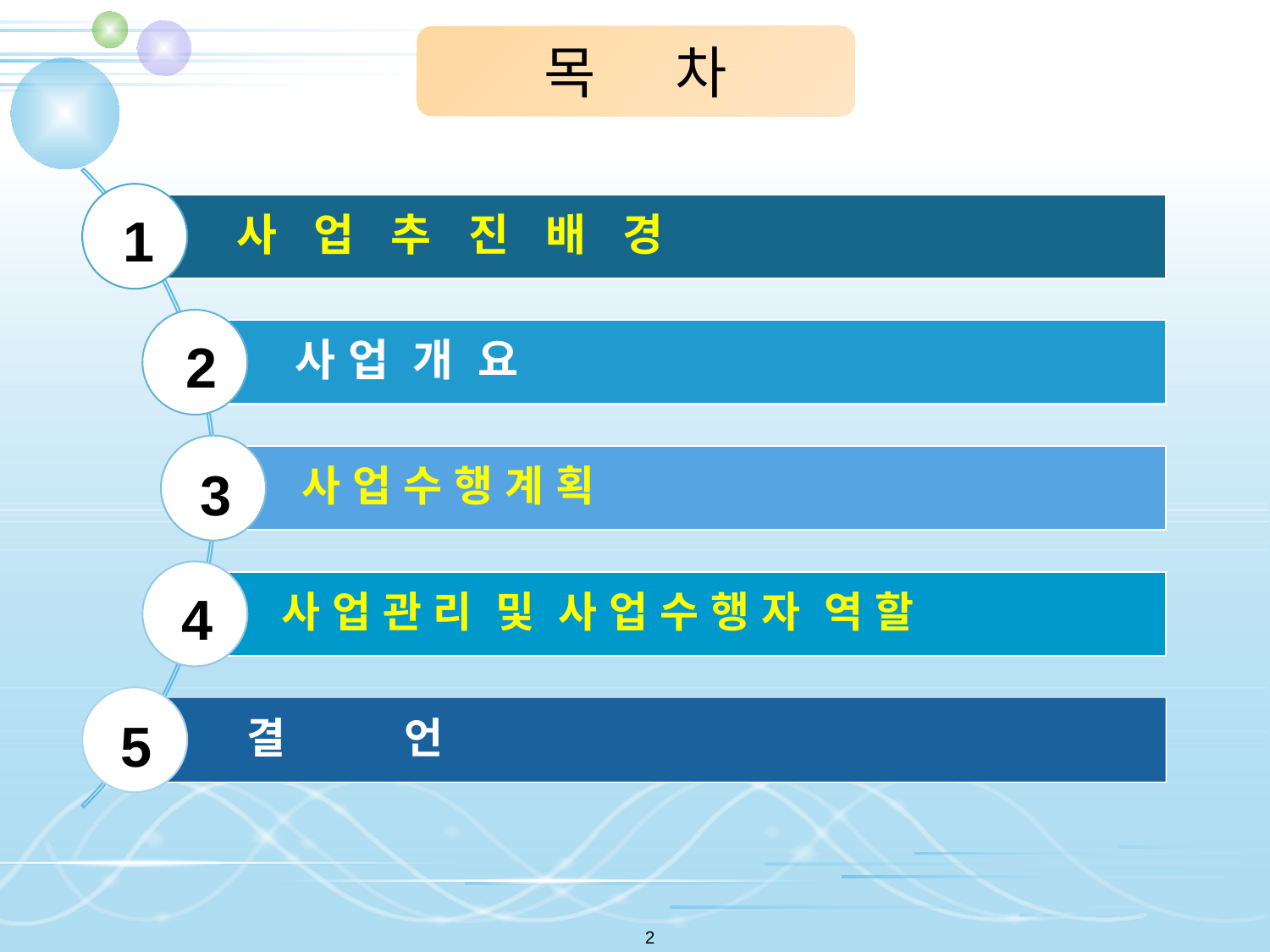

목     차

  사   업   추   진   배   경

  사 업  개  요

 사 업 수 행 계 획

 사 업 관 리  및  사 업 수 행 자  역 할

   결          언
1
2
3
4
5
2